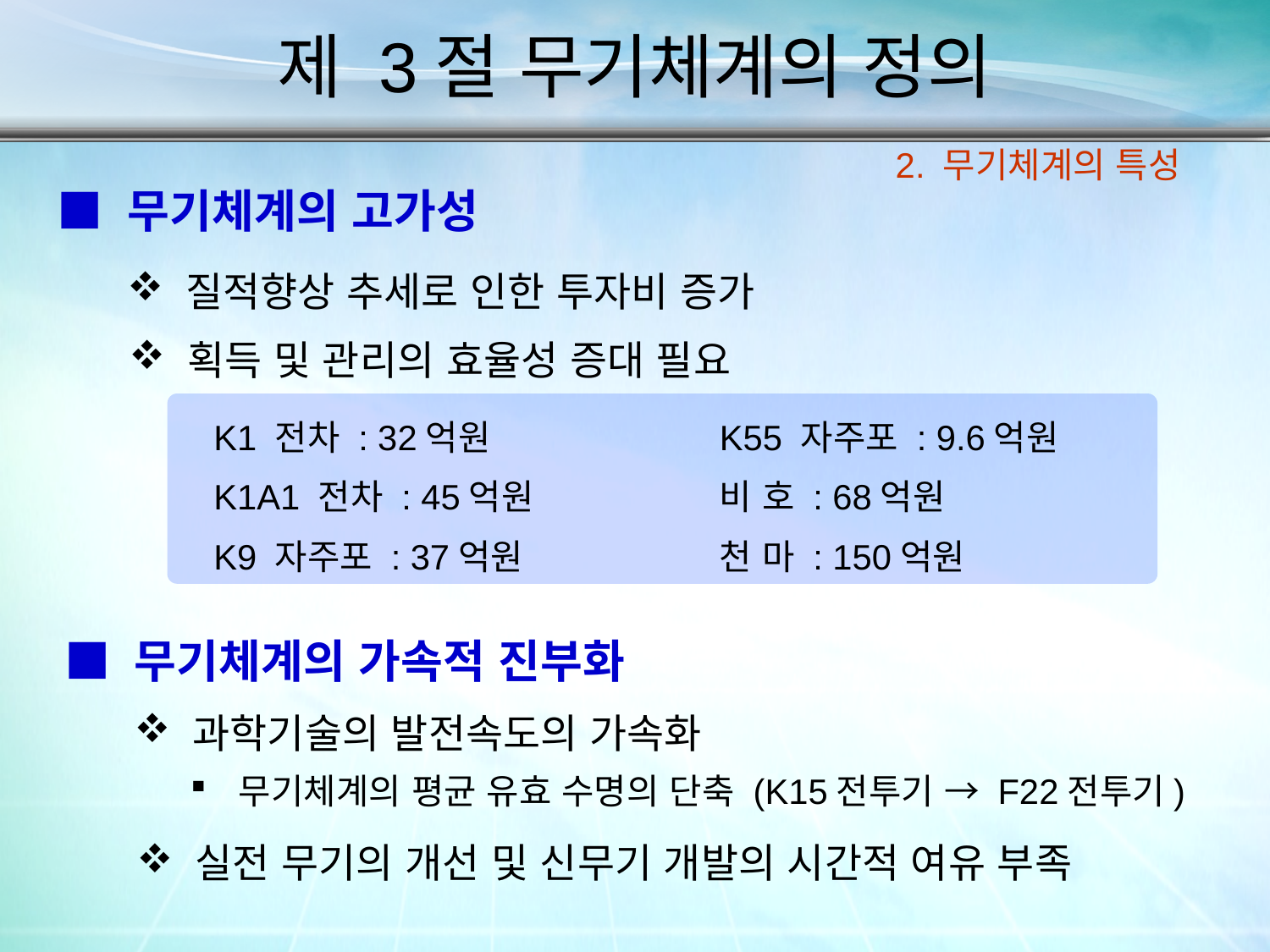

제 3절 무기체계의 정의
2. 무기체계의 특성
■ 무기체계의 고가성
 질적향상 추세로 인한 투자비 증가

 획득 및 관리의 효율성 증대 필요

K1 전차 : 32억원
K55 자주포 : 9.6억원
K1A1 전차 : 45억원
비 호 : 68억원
K9 자주포 : 37억원
천 마 : 150억원
■ 무기체계의 가속적 진부화
 과학기술의 발전속도의 가속화
 무기체계의 평균 유효 수명의 단축 (K15전투기 → F22전투기)
 실전 무기의 개선 및 신무기 개발의 시간적 여유 부족